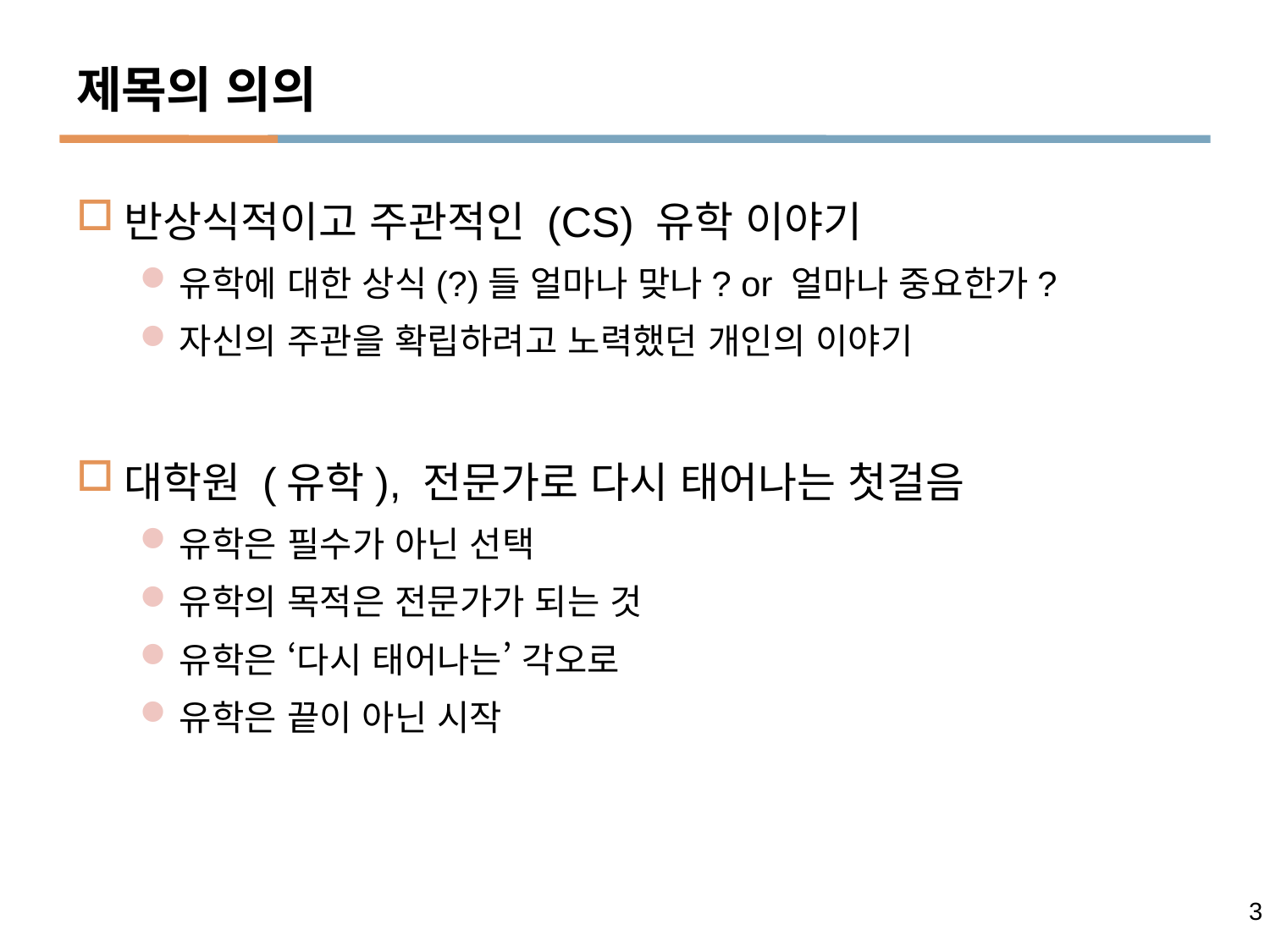

# 제목의 의의
반상식적이고 주관적인 (CS) 유학 이야기
유학에 대한 상식(?)들 얼마나 맞나? or 얼마나 중요한가?
자신의 주관을 확립하려고 노력했던 개인의 이야기

대학원 (유학), 전문가로 다시 태어나는 첫걸음
유학은 필수가 아닌 선택
유학의 목적은 전문가가 되는 것
유학은 ‘다시 태어나는’ 각오로
유학은 끝이 아닌 시작